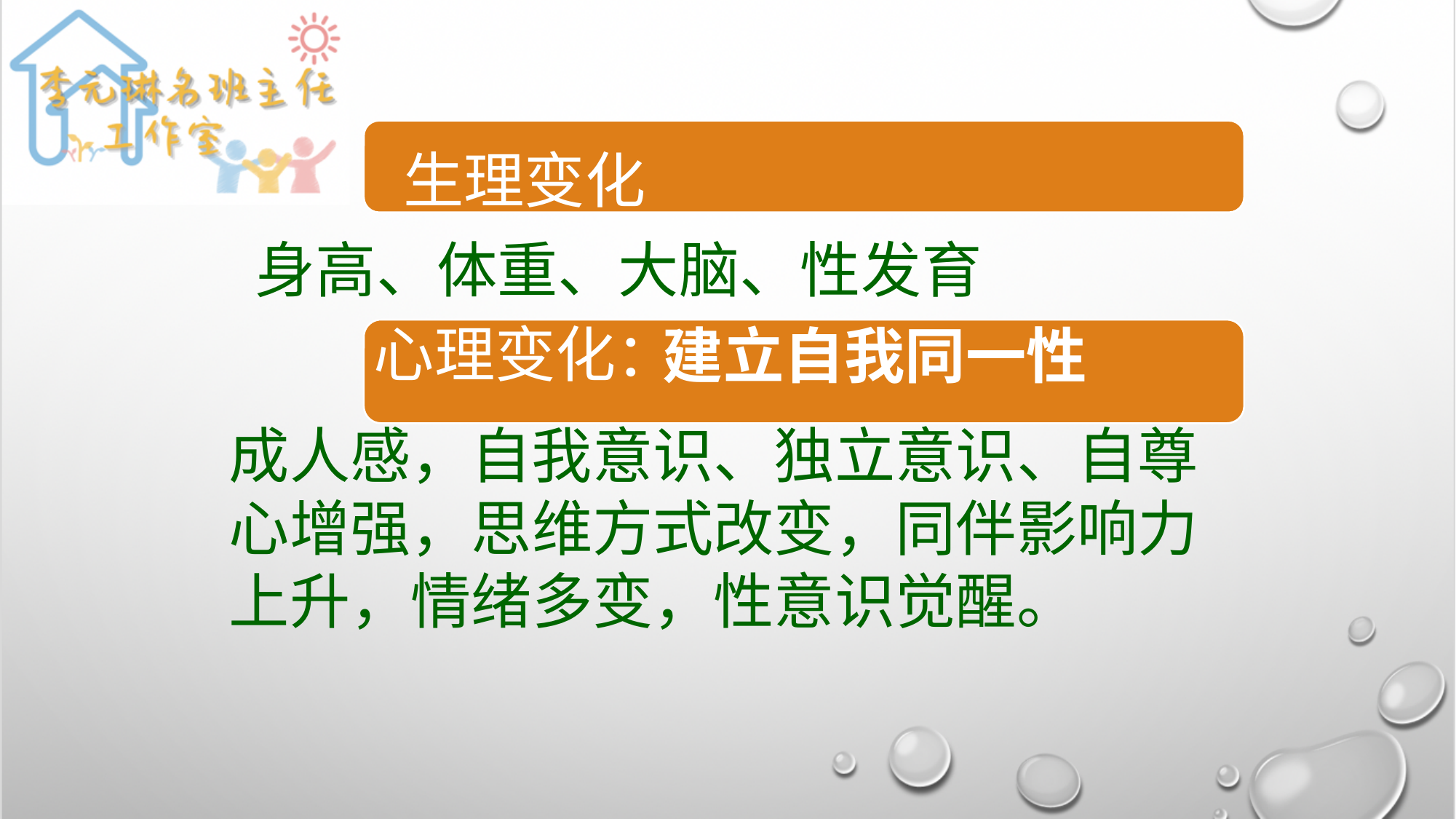

#

生理变化
身高、体重、大脑、性发育
心理变化：
建立自我同一性
成人感，自我意识、独立意识、自尊心增强，思维方式改变，同伴影响力上升，情绪多变，性意识觉醒。